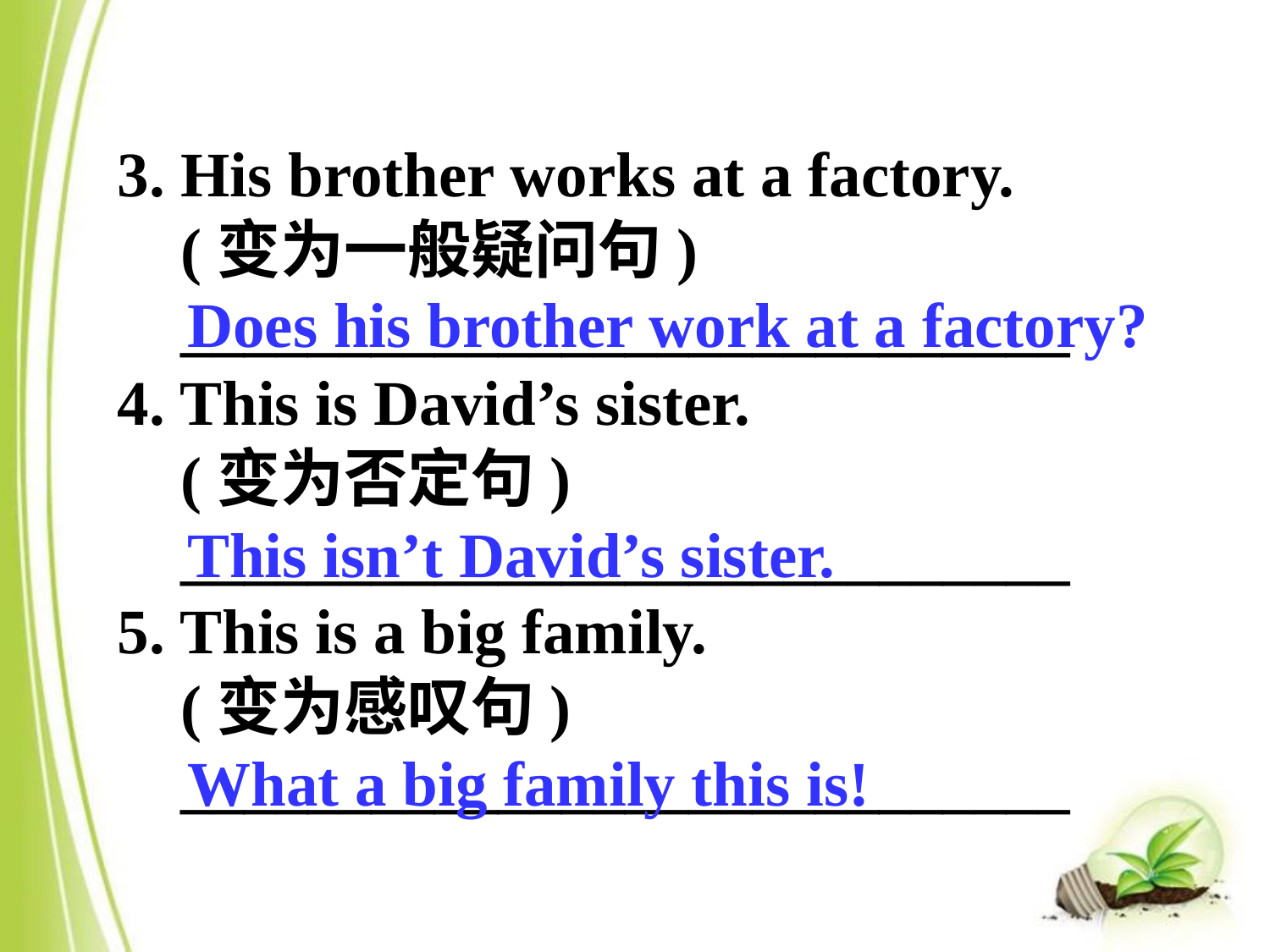

3. His brother works at a factory.
    (变为一般疑问句)
    ____________________________
4. This is David’s sister.
    (变为否定句)
    ____________________________
5. This is a big family.
    (变为感叹句)
    ____________________________
Does his brother work at a factory?
This isn’t David’s sister.
What a big family this is!